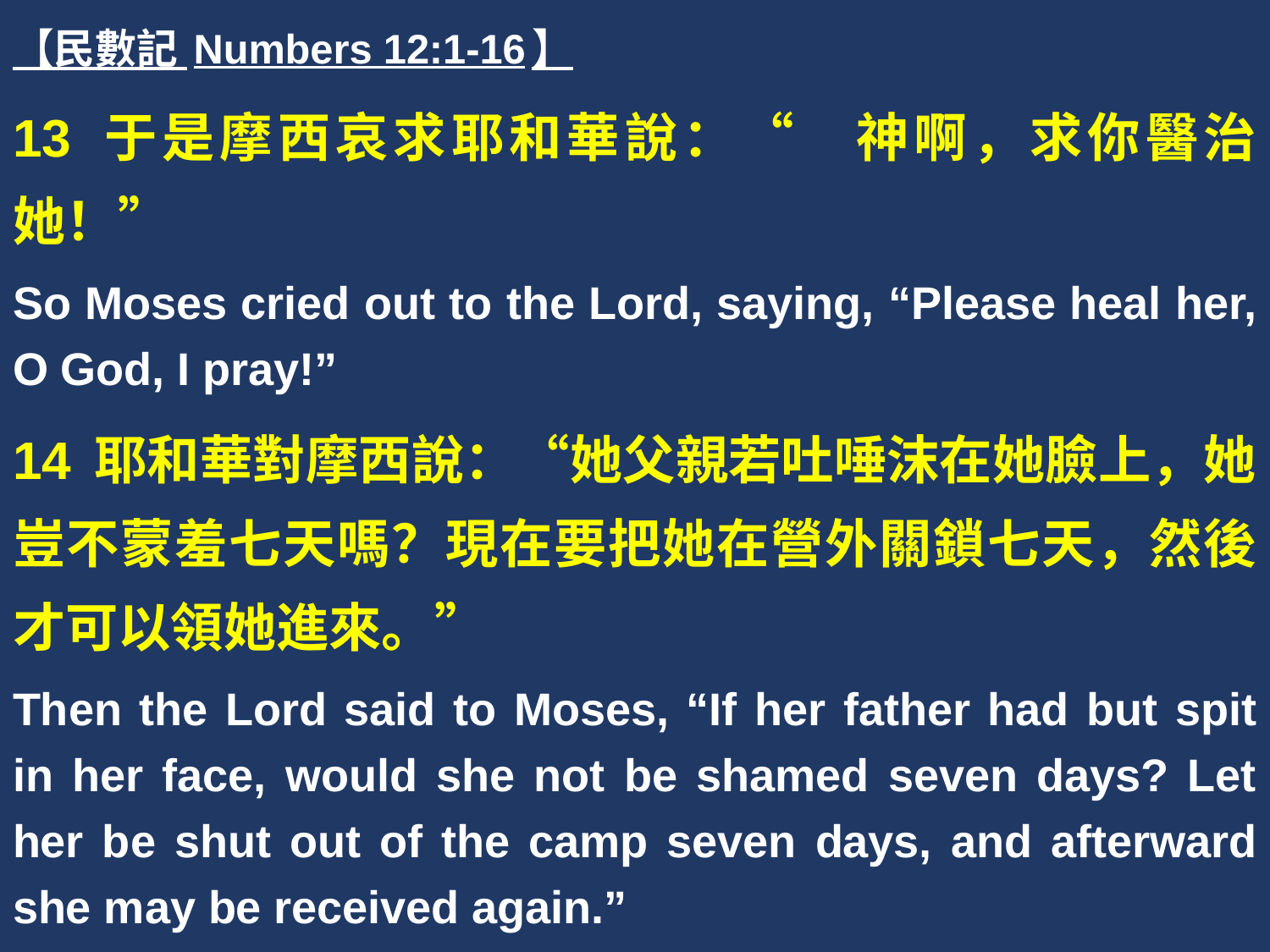

【民數記 Numbers 12:1-16】
13 于是摩西哀求耶和華說：“　神啊，求你醫治她！”
So Moses cried out to the Lord, saying, “Please heal her, O God, I pray!”
14 耶和華對摩西說：“她父親若吐唾沫在她臉上，她豈不蒙羞七天嗎？現在要把她在營外關鎖七天，然後才可以領她進來。”
Then the Lord said to Moses, “If her father had but spit in her face, would she not be shamed seven days? Let her be shut out of the camp seven days, and afterward she may be received again.”